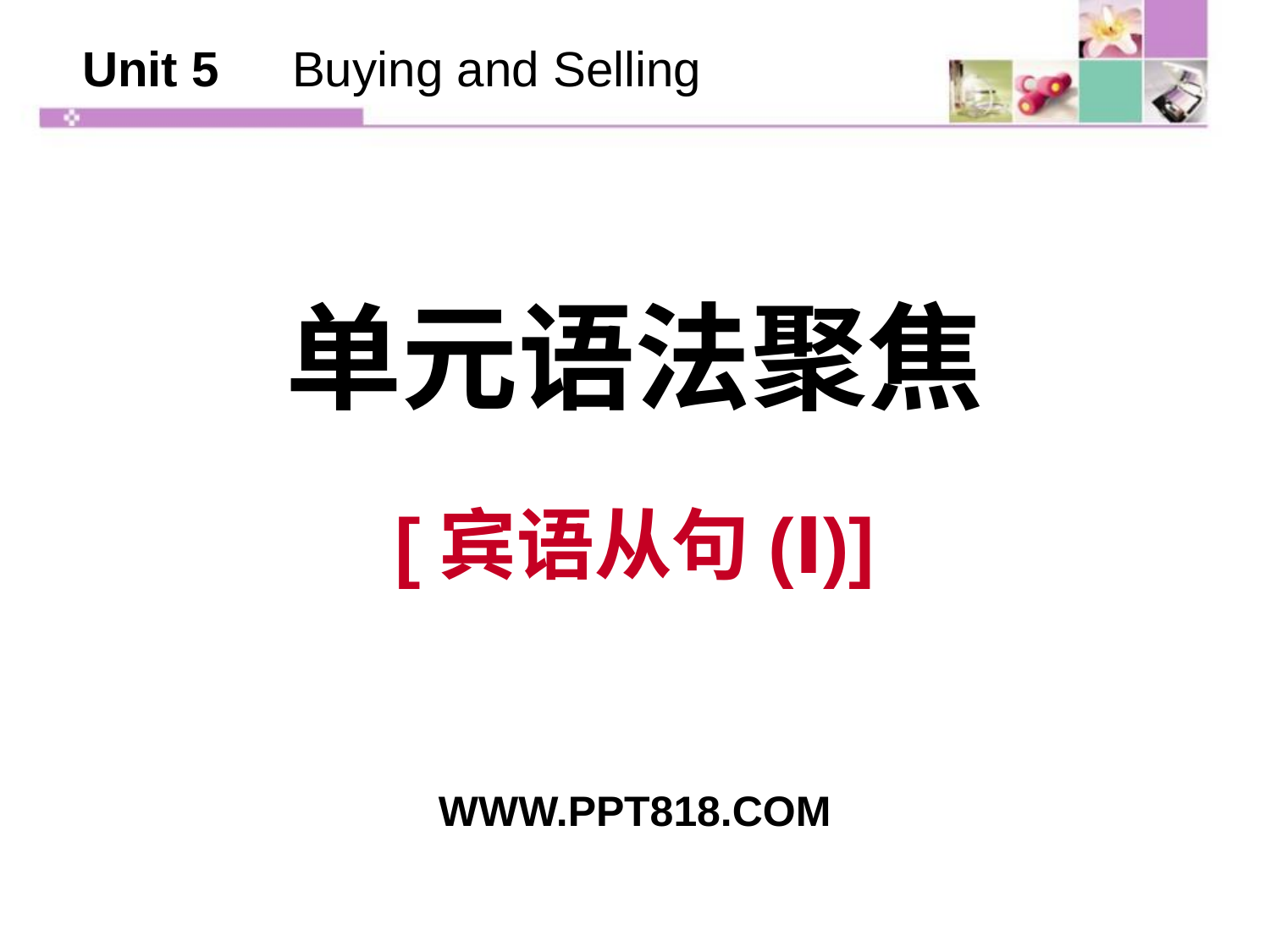

Unit 5　Buying and Selling
单元语法聚焦
[宾语从句(Ⅰ)]
WWW.PPT818.COM